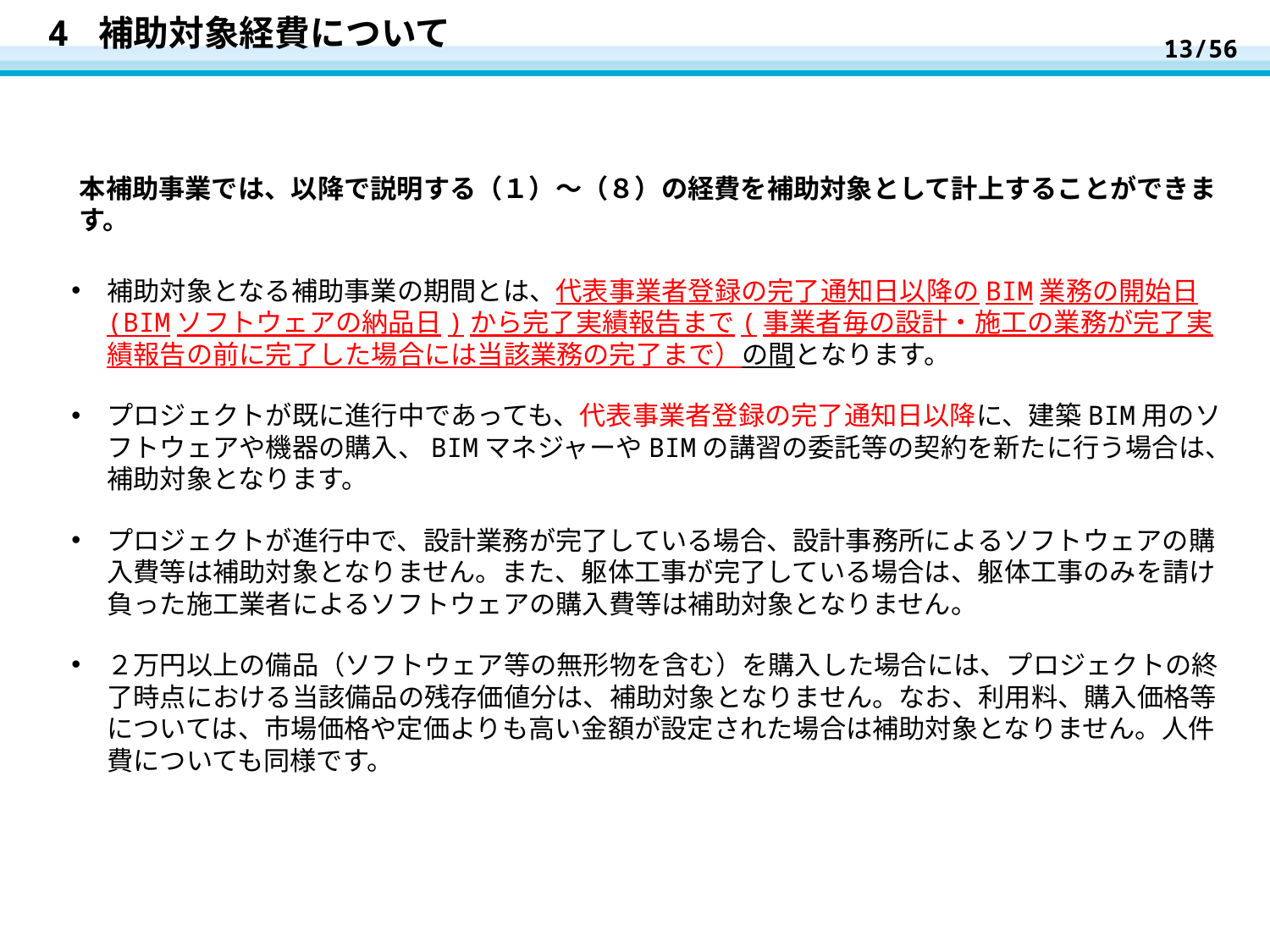

13/56
# 4 補助対象経費について
本補助事業では、以降で説明する（１）～（８）の経費を補助対象として計上することができます。

補助対象となる補助事業の期間とは、代表事業者登録の完了通知日以降のBIM業務の開始日(BIMソフトウェアの納品日)から完了実績報告まで(事業者毎の設計・施工の業務が完了実績報告の前に完了した場合には当該業務の完了まで）の間となります。

プロジェクトが既に進行中であっても、代表事業者登録の完了通知日以降に、建築BIM用のソフトウェアや機器の購入、BIMマネジャーやBIMの講習の委託等の契約を新たに行う場合は、補助対象となります。

プロジェクトが進行中で、設計業務が完了している場合、設計事務所によるソフトウェアの購入費等は補助対象となりません。また、躯体工事が完了している場合は、躯体工事のみを請け負った施工業者によるソフトウェアの購入費等は補助対象となりません。

２万円以上の備品（ソフトウェア等の無形物を含む）を購入した場合には、プロジェクトの終了時点における当該備品の残存価値分は、補助対象となりません。なお、利用料、購入価格等については、市場価格や定価よりも高い金額が設定された場合は補助対象となりません。人件費についても同様です。